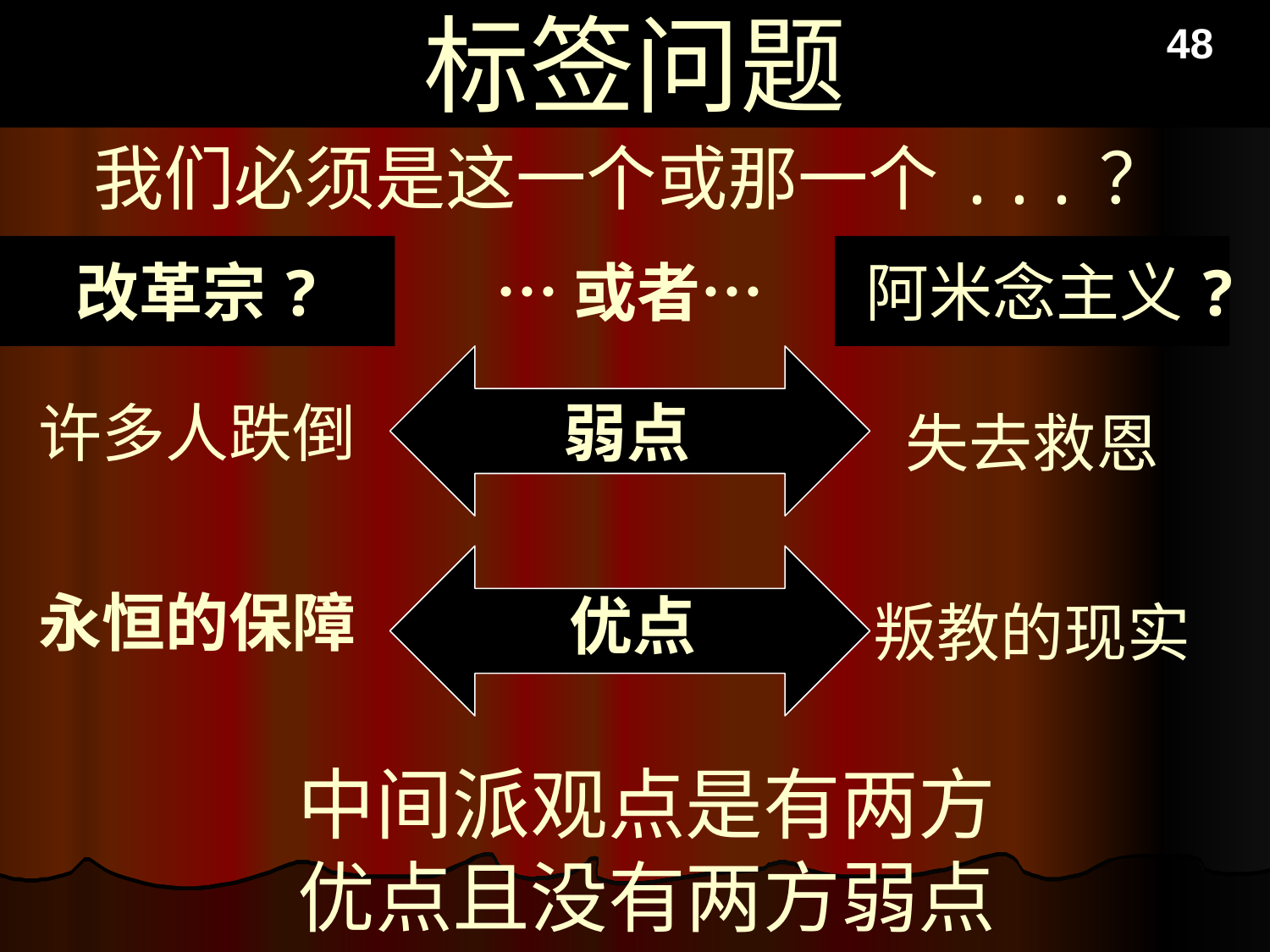

# 标签问题
48
我们必须是这一个或那一个...？
改革宗?
…或者…
阿米念主义?
许多人跌倒

弱点
失去救恩
永恒的保障
叛教的现实

优点
中间派观点是有两方优点且没有两方弱点